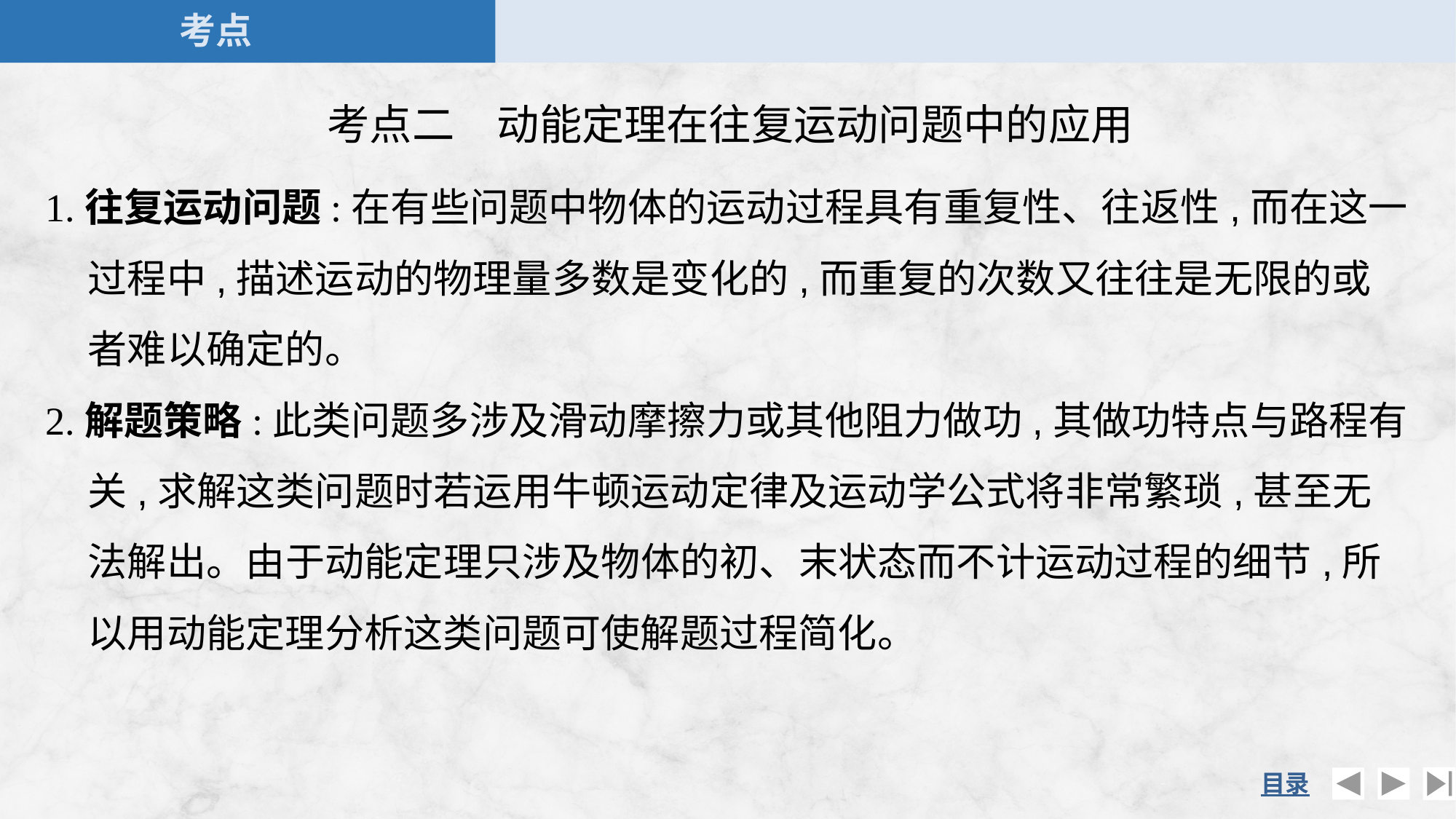

考点二　动能定理在往复运动问题中的应用
1.往复运动问题:在有些问题中物体的运动过程具有重复性、往返性,而在这一过程中,描述运动的物理量多数是变化的,而重复的次数又往往是无限的或者难以确定的。
2.解题策略:此类问题多涉及滑动摩擦力或其他阻力做功,其做功特点与路程有关,求解这类问题时若运用牛顿运动定律及运动学公式将非常繁琐,甚至无法解出。由于动能定理只涉及物体的初、末状态而不计运动过程的细节,所以用动能定理分析这类问题可使解题过程简化。